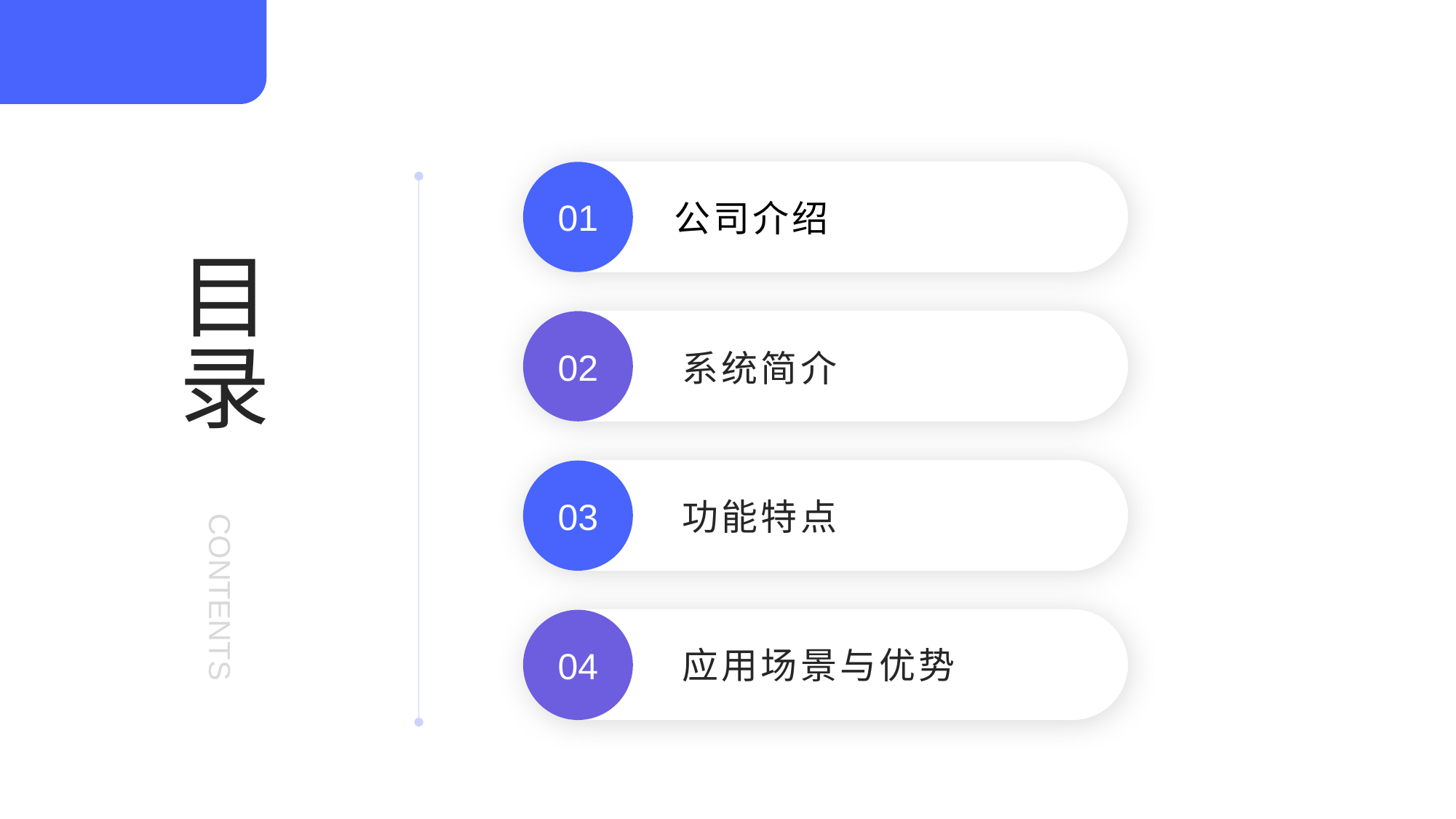

公司介绍
01
目录

02
系统简介

03
功能特点
CONTENTS

04
应用场景与优势